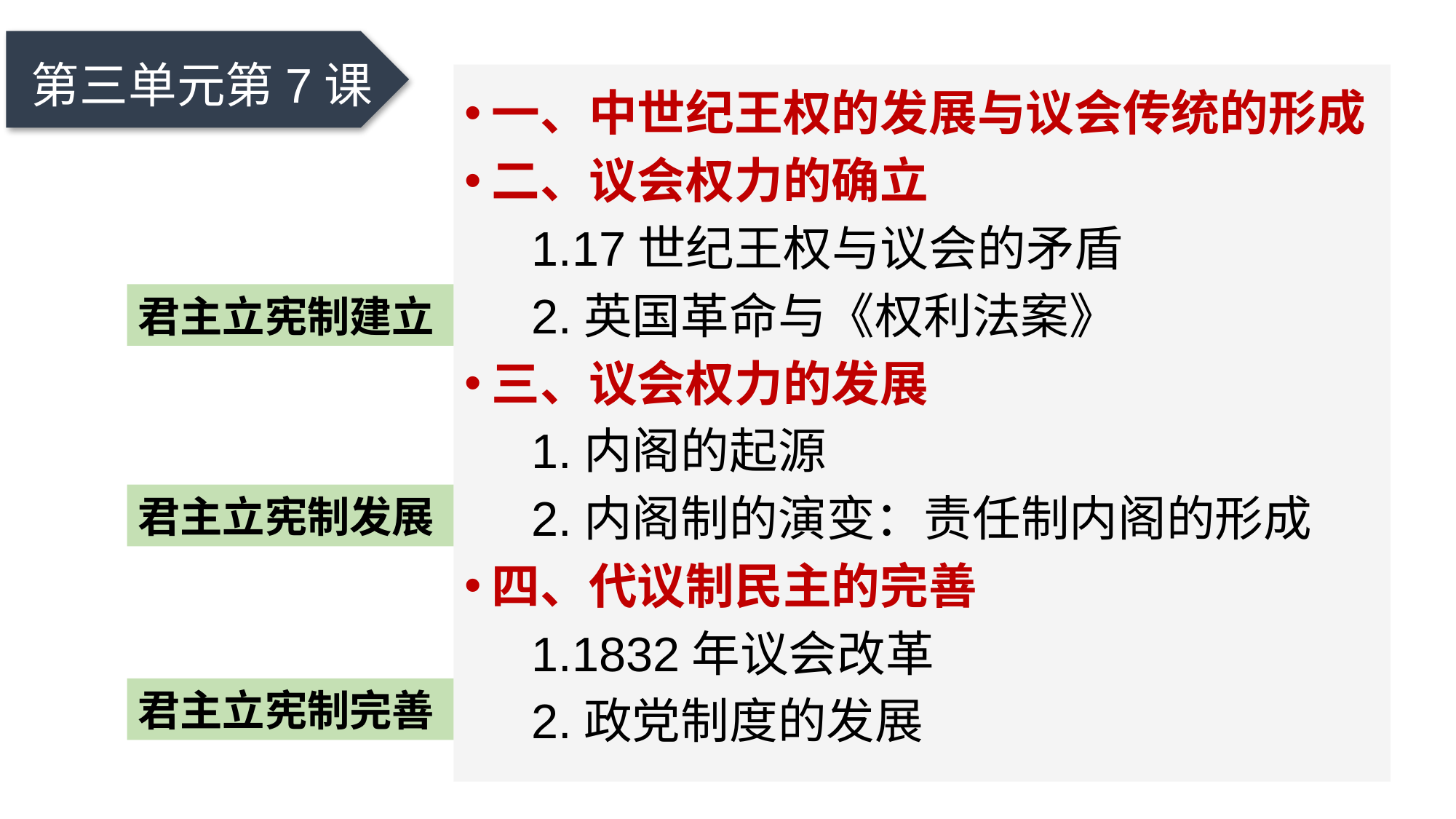

第二
单元
    第三单元第7课

一、中世纪王权的发展与议会传统的形成
二、议会权力的确立
     1.17世纪王权与议会的矛盾
     2.英国革命与《权利法案》
三、议会权力的发展
     1.内阁的起源
     2.内阁制的演变：责任制内阁的形成
四、代议制民主的完善
     1.1832年议会改革
     2.政党制度的发展
君主立宪制建立
君主立宪制发展
君主立宪制完善